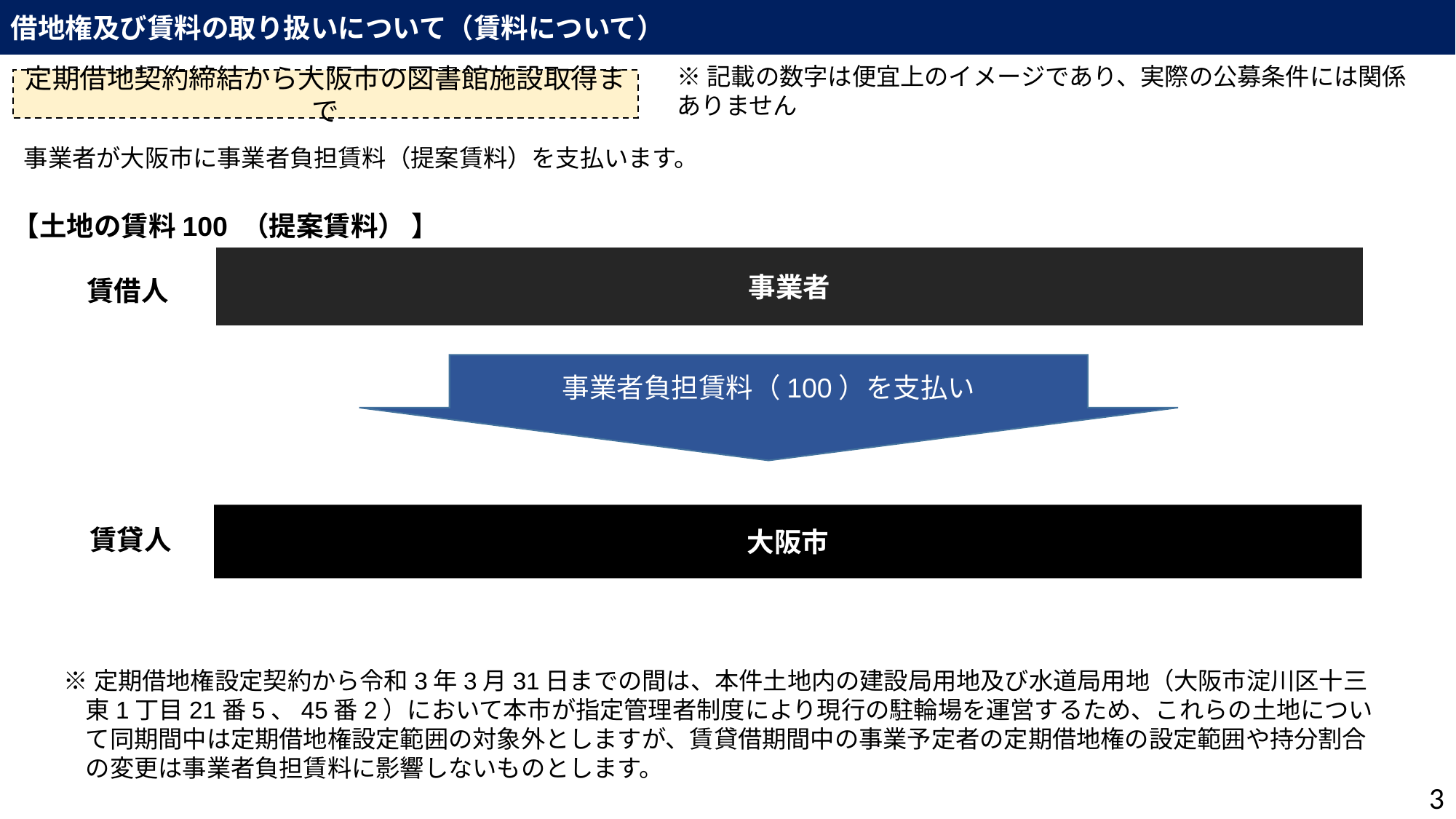

借地権及び賃料の取り扱いについて（賃料について）
※記載の数字は便宜上のイメージであり、実際の公募条件には関係ありません
定期借地契約締結から大阪市の図書館施設取得まで
事業者が大阪市に事業者負担賃料（提案賃料）を支払います。
【土地の賃料100 （提案賃料） 】
事業者
賃借人
事業者負担賃料（100）を支払い
賃貸人
大阪市
※定期借地権設定契約から令和3年3月31日までの間は、本件土地内の建設局用地及び水道局用地（大阪市淀川区十三東1丁目21番5、45番2）において本市が指定管理者制度により現行の駐輪場を運営するため、これらの土地について同期間中は定期借地権設定範囲の対象外としますが、賃貸借期間中の事業予定者の定期借地権の設定範囲や持分割合の変更は事業者負担賃料に影響しないものとします。
3